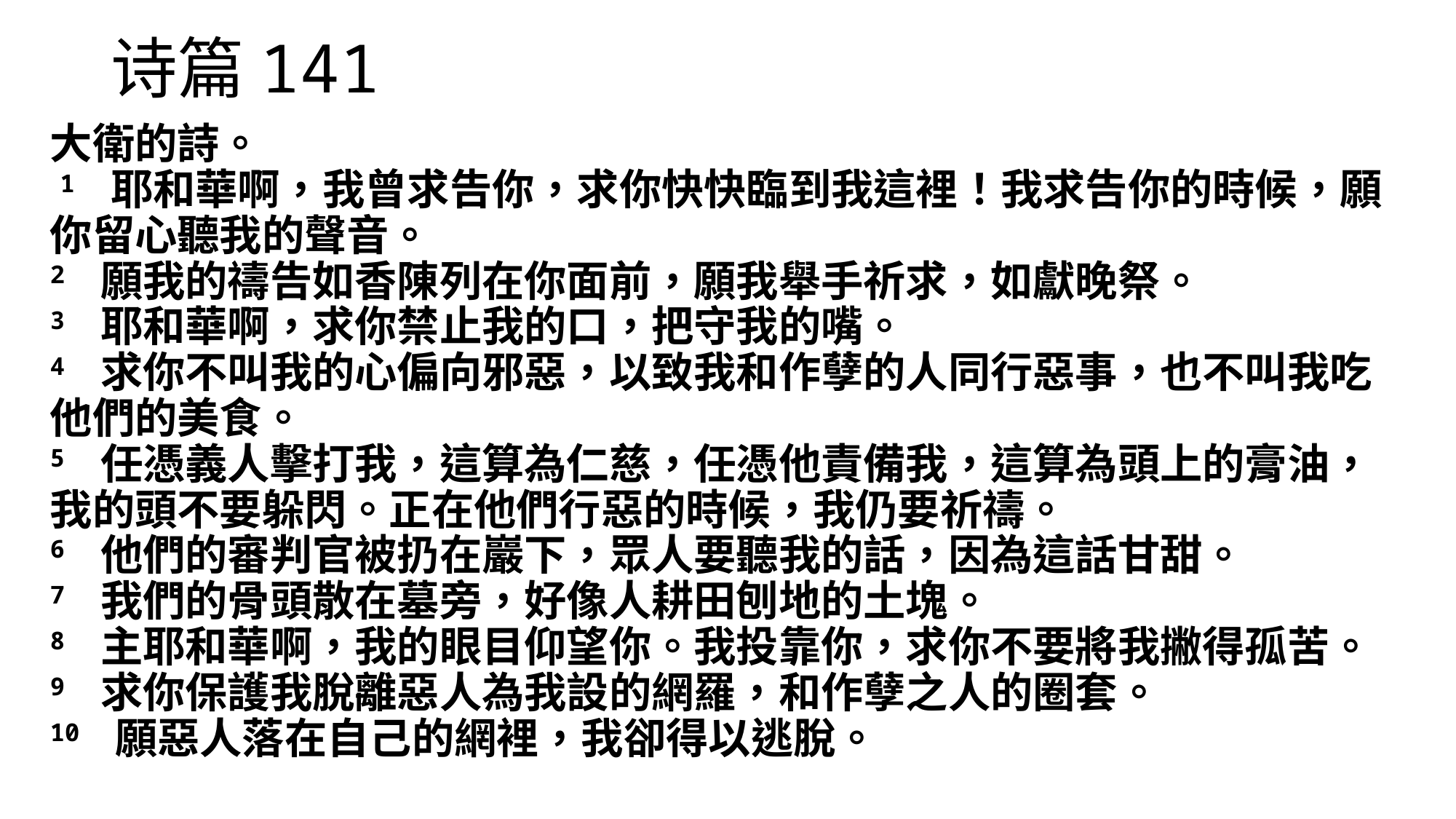

# 诗篇141
大衛的詩。
​1 耶和華啊，我曾求告你，求你快快臨到我這裡！我求告你的時候，願你留心聽我的聲音。
2 願我的禱告如香陳列在你面前，願我舉手祈求，如獻晚祭。
3 耶和華啊，求你禁止我的口，把守我的嘴。
4 求你不叫我的心偏向邪惡，以致我和作孽的人同行惡事，也不叫我吃他們的美食。
5 任憑義人擊打我，這算為仁慈，任憑他責備我，這算為頭上的膏油，我的頭不要躲閃。正在他們行惡的時候，我仍要祈禱。
6 他們的審判官被扔在巖下，眾人要聽我的話，因為這話甘甜。
7 我們的骨頭散在墓旁，好像人耕田刨地的土塊。
8 主耶和華啊，我的眼目仰望你。我投靠你，求你不要將我撇得孤苦。
9 求你保護我脫離惡人為我設的網羅，和作孽之人的圈套。
10 願惡人落在自己的網裡，我卻得以逃脫。